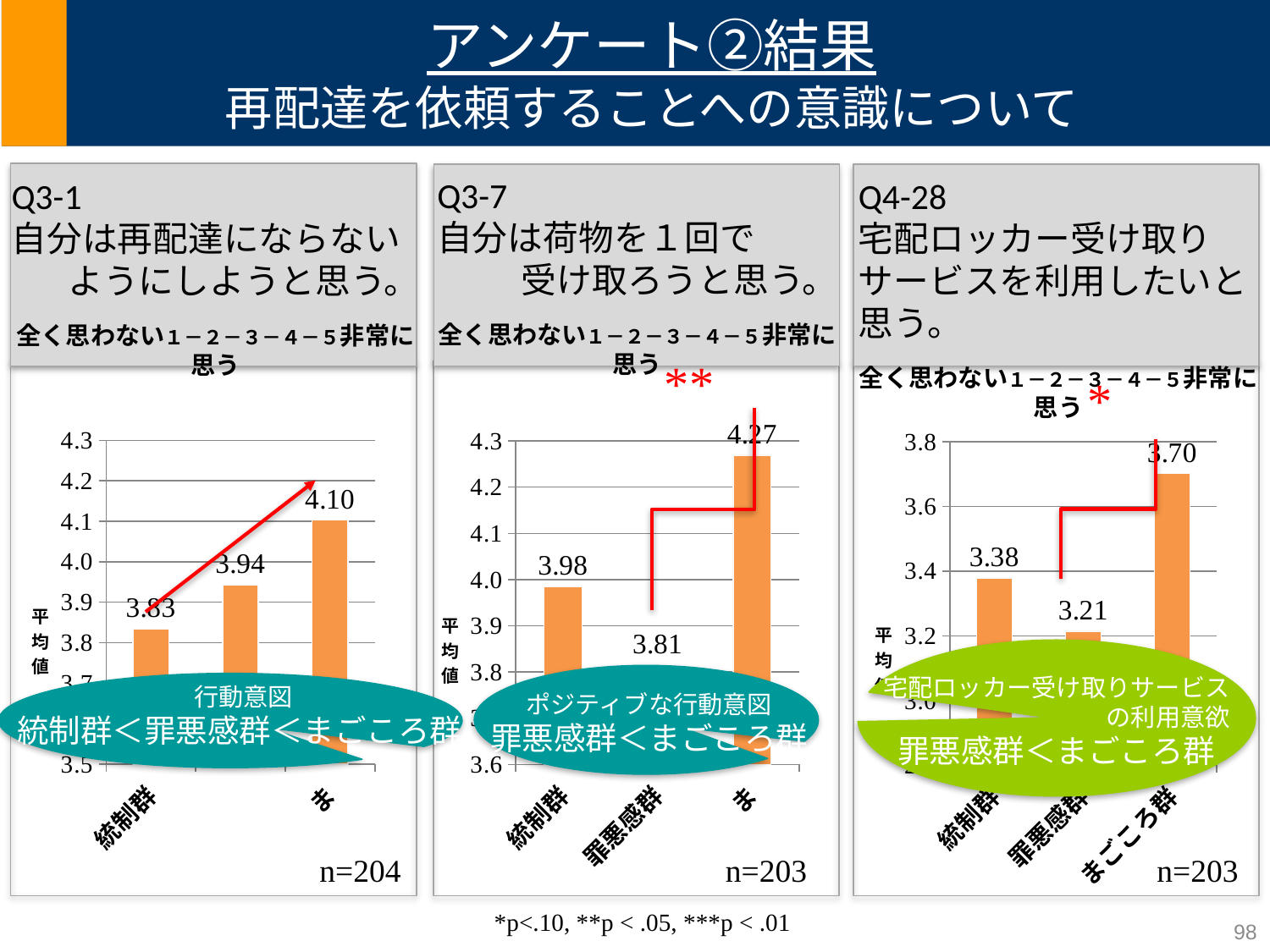

# アンケート②結果 再配達を依頼することへの意識について

Q3-7
自分は荷物を１回で
受け取ろうと思う。

全く思わない１－２－３－４－５非常に思う

Q3-1
自分は再配達にならない
ようにしようと思う。

全く思わない１－２－３－４－５非常に思う
Q4-28
宅配ロッカー受け取りサービスを利用したいと思う。

全く思わない１－２－３－４－５非常に思う

### Chart

| Category | 宅配ロッカー受け取り |
|---|---|
| 統制群 | 3.378787878787879 |
| 罪悪感群 | 3.2142857142857144 |
| まごころ群 | 3.701492537313433 |

### Chart

| Category | 行動意図（ボジティブ） |
|---|---|
| 統制群 | 3.984848484848485 |
| 罪悪感群 | 3.814285714285715 |
| まごころ群 | 4.268656716417909 |

### Chart

| Category | 行動意図 |
|---|---|
| 統制群 | 3.8333333333333335 |
| 罪悪感群 | 3.942857142857143 |
| まごころ群 | 4.10294117647059 |
宅配ロッカー受け取りサービス
の利用意欲
罪悪感群＜まごころ群

ポジティブな行動意図
罪悪感群＜まごころ群

行動意図
統制群＜罪悪感群＜まごころ群
n=204
n=203
n=203
98
*p<.10, **p < .05, ***p < .01